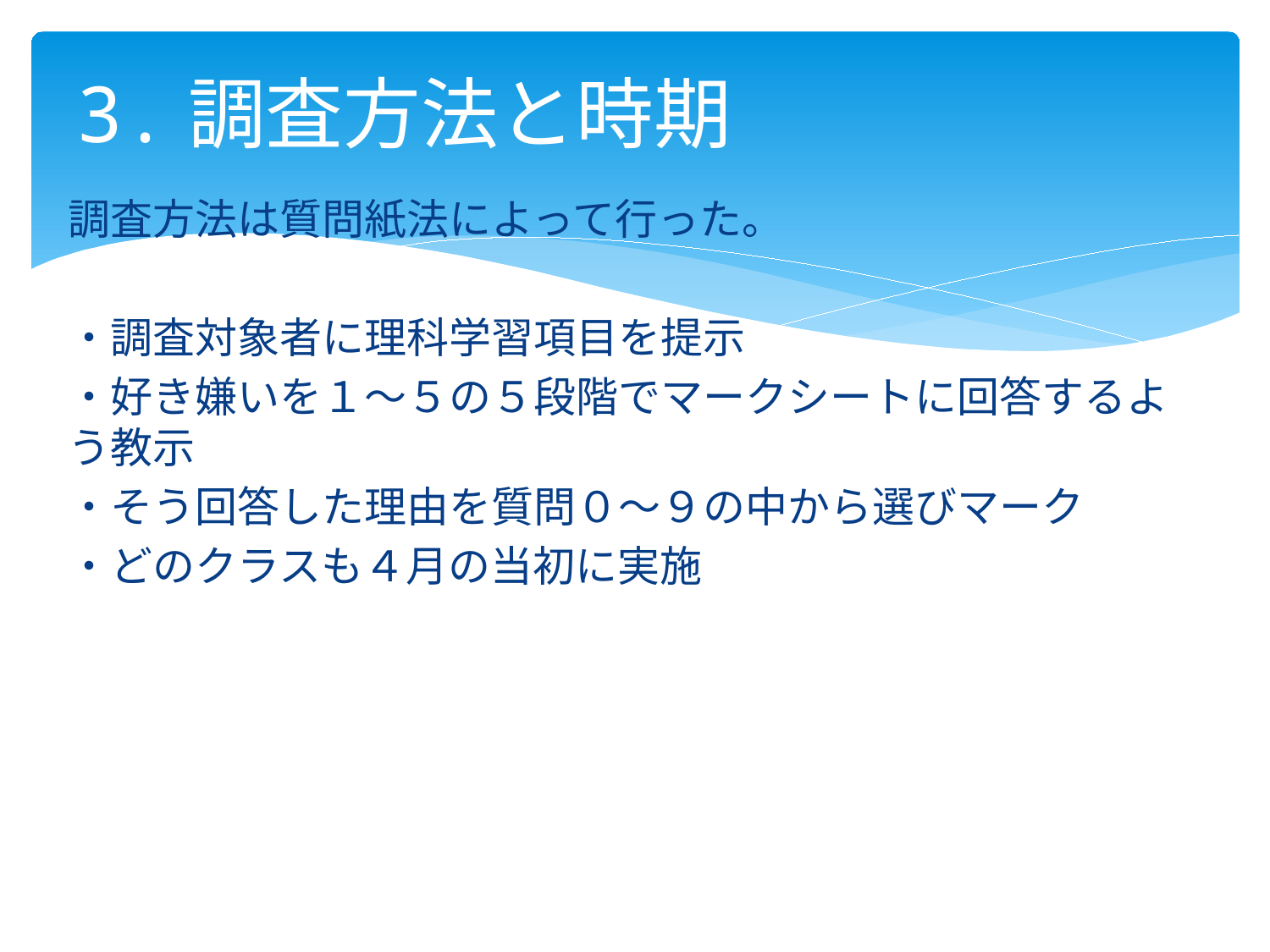

# 3.調査方法と時期
調査方法は質問紙法によって行った。

・調査対象者に理科学習項目を提示
・好き嫌いを１～５の５段階でマークシートに回答するよう教示
・そう回答した理由を質問０～９の中から選びマーク
・どのクラスも４月の当初に実施